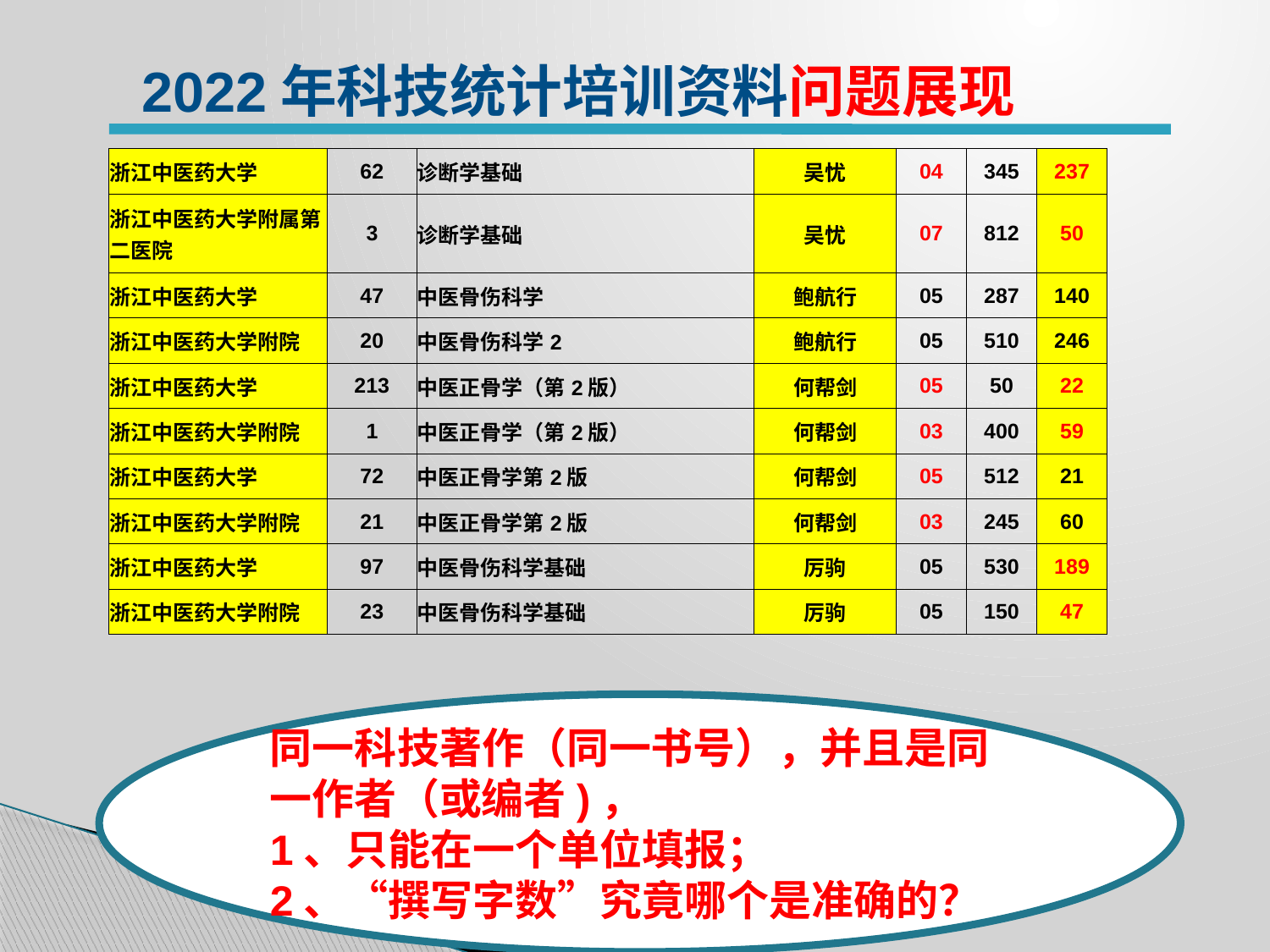

2022年科技统计培训资料问题展现
| 浙江中医药大学 | 62 | 诊断学基础 | 吴忧 | 04 | 345 | 237 |
| --- | --- | --- | --- | --- | --- | --- |
| 浙江中医药大学附属第二医院 | 3 | 诊断学基础 | 吴忧 | 07 | 812 | 50 |
| 浙江中医药大学 | 47 | 中医骨伤科学 | 鲍航行 | 05 | 287 | 140 |
| 浙江中医药大学附院 | 20 | 中医骨伤科学2 | 鲍航行 | 05 | 510 | 246 |
| 浙江中医药大学 | 213 | 中医正骨学（第2版） | 何帮剑 | 05 | 50 | 22 |
| 浙江中医药大学附院 | 1 | 中医正骨学（第2版） | 何帮剑 | 03 | 400 | 59 |
| 浙江中医药大学 | 72 | 中医正骨学第2版 | 何帮剑 | 05 | 512 | 21 |
| 浙江中医药大学附院 | 21 | 中医正骨学第2版 | 何帮剑 | 03 | 245 | 60 |
| 浙江中医药大学 | 97 | 中医骨伤科学基础 | 厉驹 | 05 | 530 | 189 |
| 浙江中医药大学附院 | 23 | 中医骨伤科学基础 | 厉驹 | 05 | 150 | 47 |
同一科技著作（同一书号），并且是同一作者（或编者)，
1、只能在一个单位填报；
2、“撰写字数”究竟哪个是准确的？